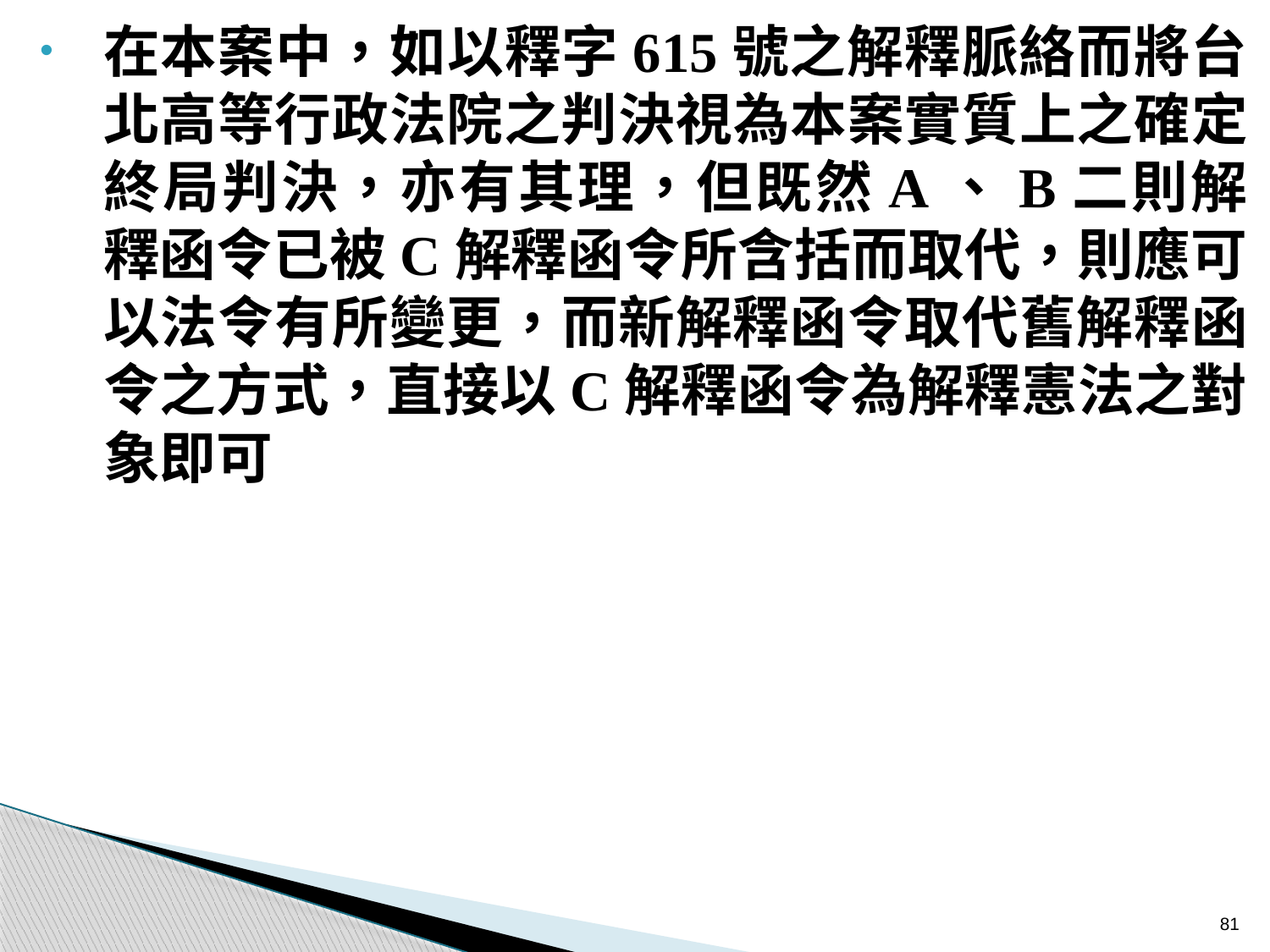

在本案中，如以釋字615號之解釋脈絡而將台北高等行政法院之判決視為本案實質上之確定終局判決，亦有其理，但既然A、B二則解釋函令已被C解釋函令所含括而取代，則應可以法令有所變更，而新解釋函令取代舊解釋函令之方式，直接以C解釋函令為解釋憲法之對象即可

81